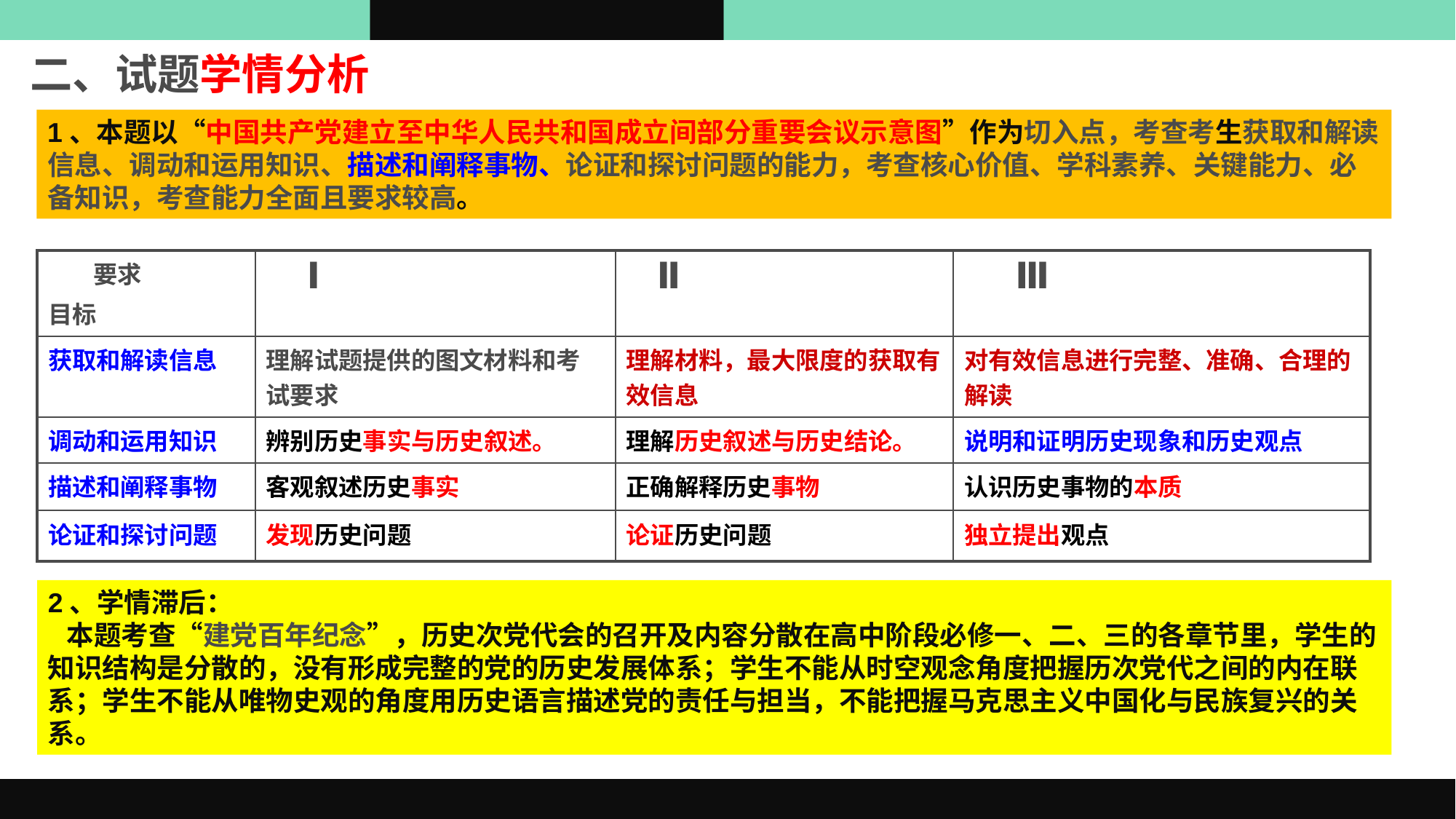

二、试题学情分析

1、本题以“中国共产党建立至中华人民共和国成立间部分重要会议示意图”作为切入点，考查考生获取和解读信息、调动和运用知识、描述和阐释事物、论证和探讨问题的能力，考查核心价值、学科素养、关键能力、必备知识，考查能力全面且要求较高。
| 要求 目标 | Ⅰ | Ⅱ | Ⅲ |
| --- | --- | --- | --- |
| 获取和解读信息 | 理解试题提供的图文材料和考试要求 | 理解材料，最大限度的获取有效信息 | 对有效信息进行完整、准确、合理的解读 |
| 调动和运用知识 | 辨别历史事实与历史叙述。 | 理解历史叙述与历史结论。 | 说明和证明历史现象和历史观点 |
| 描述和阐释事物 | 客观叙述历史事实 | 正确解释历史事物 | 认识历史事物的本质 |
| 论证和探讨问题 | 发现历史问题 | 论证历史问题 | 独立提出观点 |
2、学情滞后：
  本题考查“建党百年纪念”，历史次党代会的召开及内容分散在高中阶段必修一、二、三的各章节里，学生的知识结构是分散的，没有形成完整的党的历史发展体系；学生不能从时空观念角度把握历次党代之间的内在联系；学生不能从唯物史观的角度用历史语言描述党的责任与担当，不能把握马克思主义中国化与民族复兴的关系。